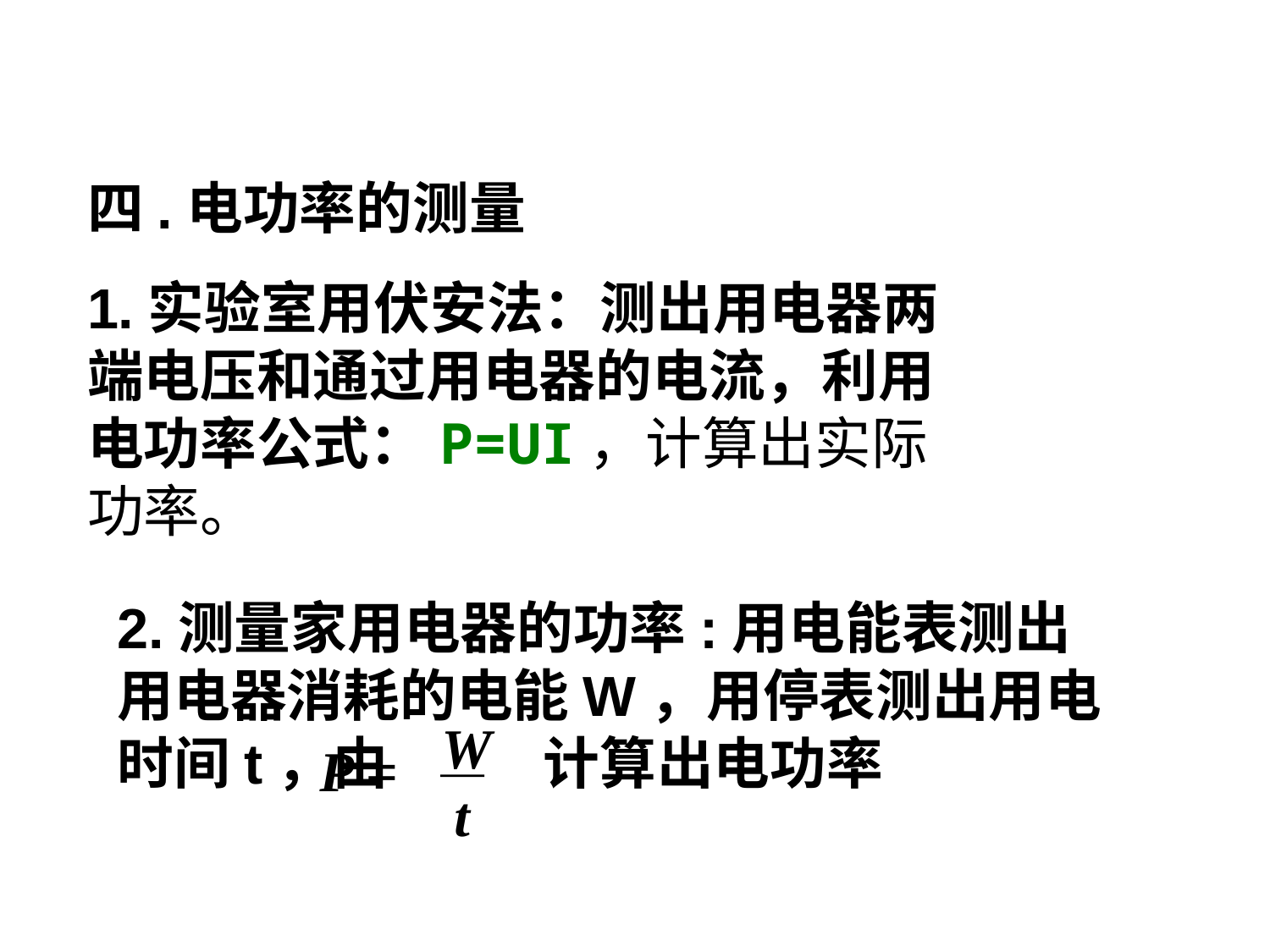

#
四.电功率的测量
1.实验室用伏安法：测出用电器两端电压和通过用电器的电流，利用电功率公式：P=UI，计算出实际功率。

2.测量家用电器的功率:用电能表测出用电器消耗的电能W，用停表测出用电时间t，由            计算出电功率
W
t

P =